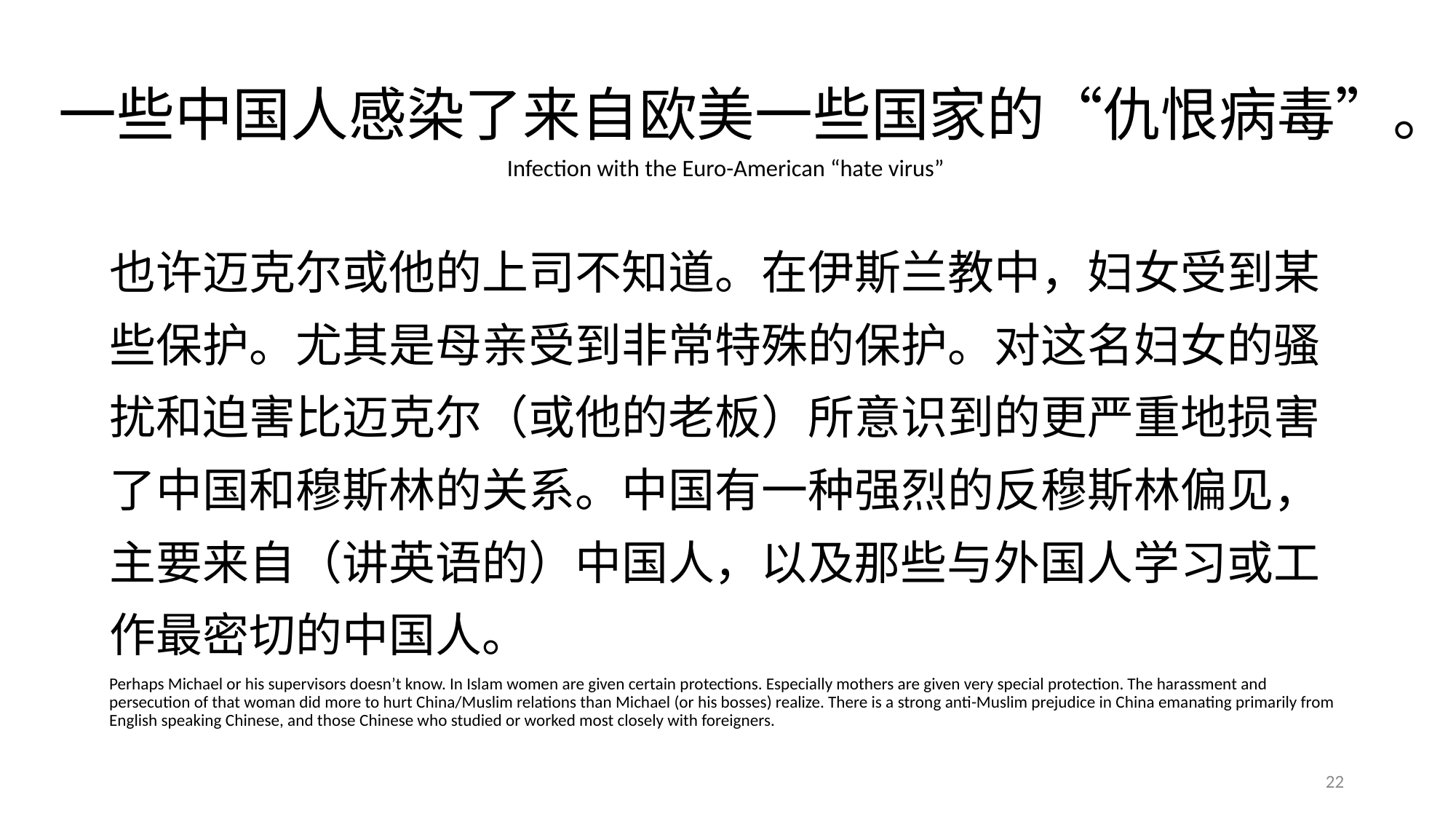

# 一些中国人感染了来自欧美一些国家的“仇恨病毒”。Infection with the Euro-American “hate virus”
也许迈克尔或他的上司不知道。在伊斯兰教中，妇女受到某些保护。尤其是母亲受到非常特殊的保护。对这名妇女的骚扰和迫害比迈克尔（或他的老板）所意识到的更严重地损害了中国和穆斯林的关系。中国有一种强烈的反穆斯林偏见，主要来自（讲英语的）中国人，以及那些与外国人学习或工作最密切的中国人。
Perhaps Michael or his supervisors doesn’t know. In Islam women are given certain protections. Especially mothers are given very special protection. The harassment and persecution of that woman did more to hurt China/Muslim relations than Michael (or his bosses) realize. There is a strong anti-Muslim prejudice in China emanating primarily from English speaking Chinese, and those Chinese who studied or worked most closely with foreigners.
22